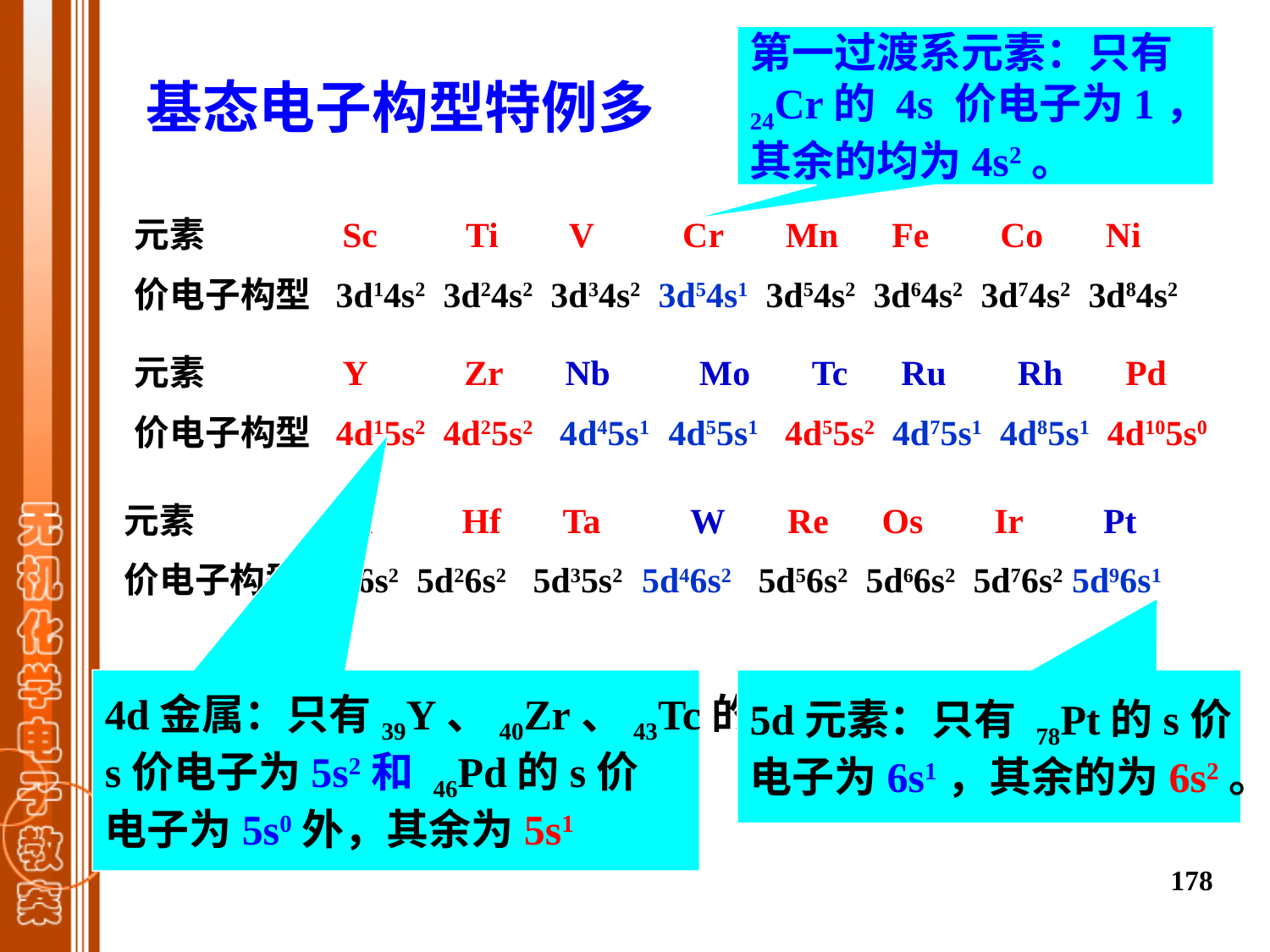

第一过渡系元素：只有
24Cr的 4s 价电子为1，
其余的均为4s2。
基态电子构型特例多

元素                Sc          Ti        V          Cr       Mn      Fe        Co       Ni
价电子构型  3d14s2  3d24s2  3d34s2  3d54s1  3d54s2  3d64s2  3d74s2  3d84s2
元素                Y           Zr       Nb          Mo       Tc      Ru        Rh       Pd
价电子构型  4d15s2  4d25s2   4d45s1   4d55s1   4d55s2  4d75s1  4d85s1  4d105s0
元素                La          Hf       Ta          W       Re      Os        Ir         Pt
价电子构型5d16s2  5d26s2   5d35s2   5d46s2   5d56s2  5d66s2  5d76s2 5d96s1
4d金属：只有39Y、40Zr、43Tc的
s价电子为5s2和 46Pd的s价
电子为5s0外，其余为5s1
5d元素：只有 78Pt的s价
电子为6s1，其余的为6s2。
178